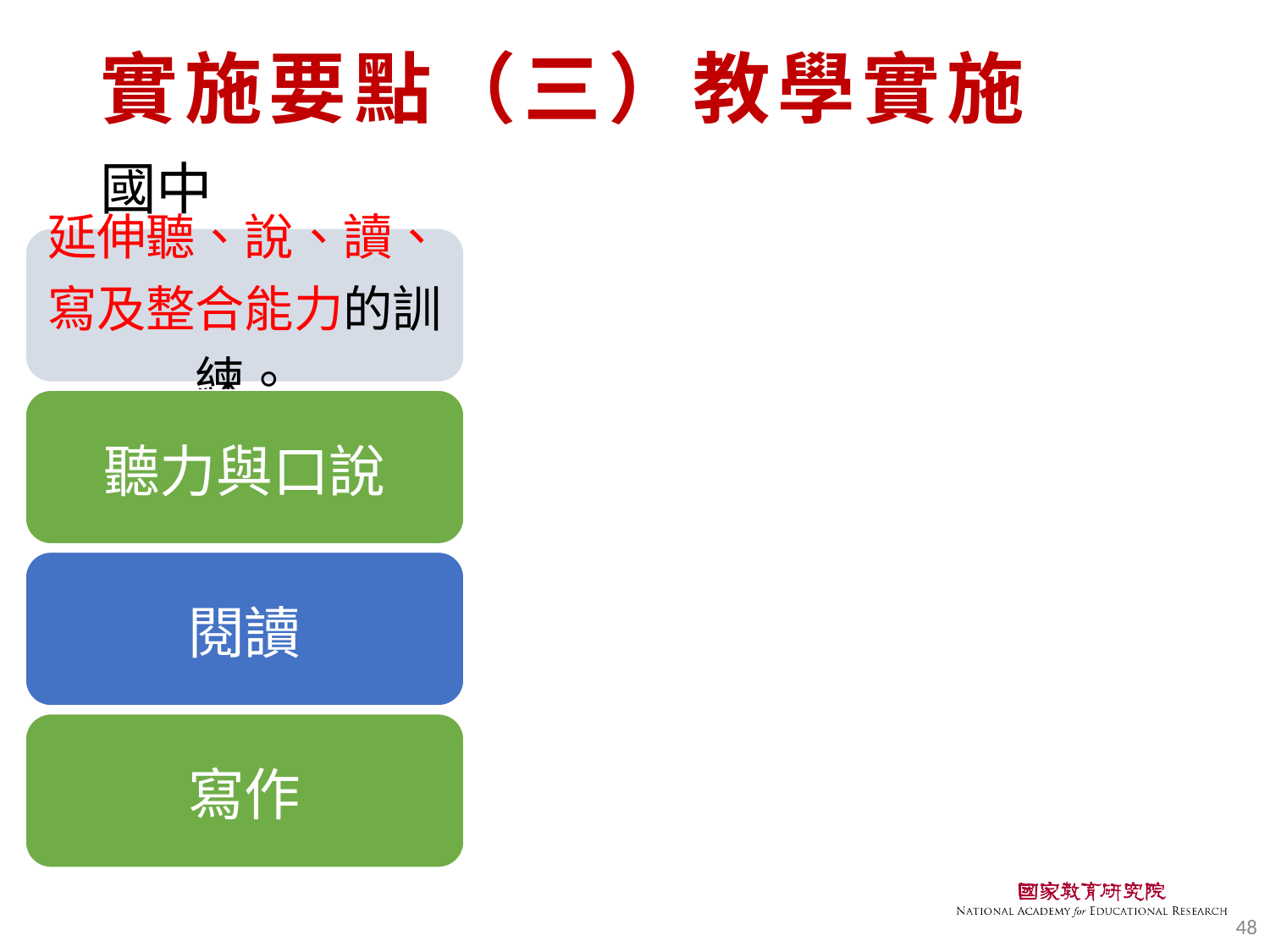

# 實施要點（三）教學實施
國中
延伸聽、說、讀、寫及整合能力的訓練。
聽力與口說
閱讀
寫作
48